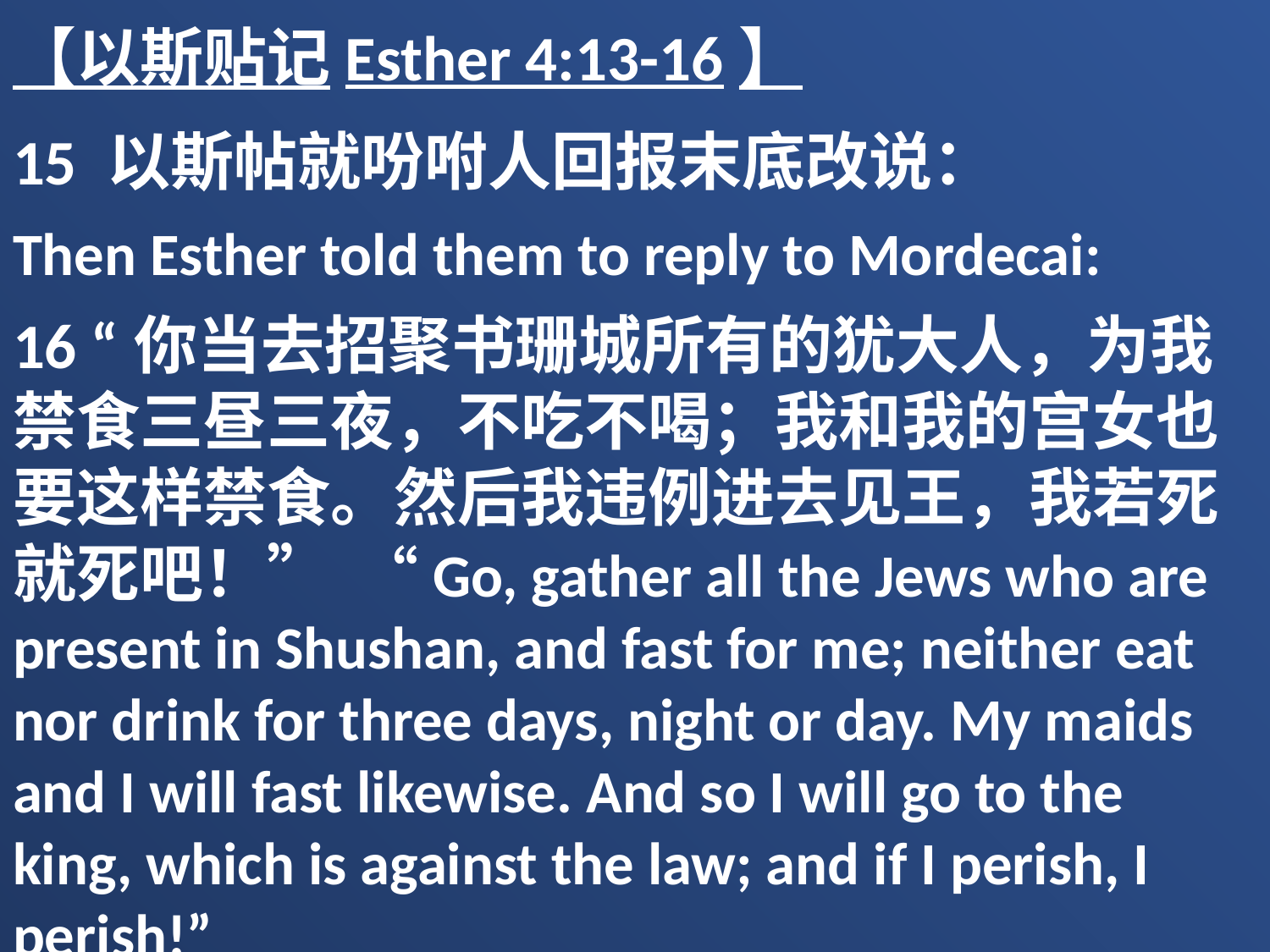

【以斯贴记Esther 4:13-16】
15 以斯帖就吩咐人回报末底改说：
Then Esther told them to reply to Mordecai:
16 “你当去招聚书珊城所有的犹大人，为我禁食三昼三夜，不吃不喝；我和我的宫女也要这样禁食。然后我违例进去见王，我若死就死吧！”  “Go, gather all the Jews who are present in Shushan, and fast for me; neither eat nor drink for three days, night or day. My maids and I will fast likewise. And so I will go to the king, which is against the law; and if I perish, I perish!”